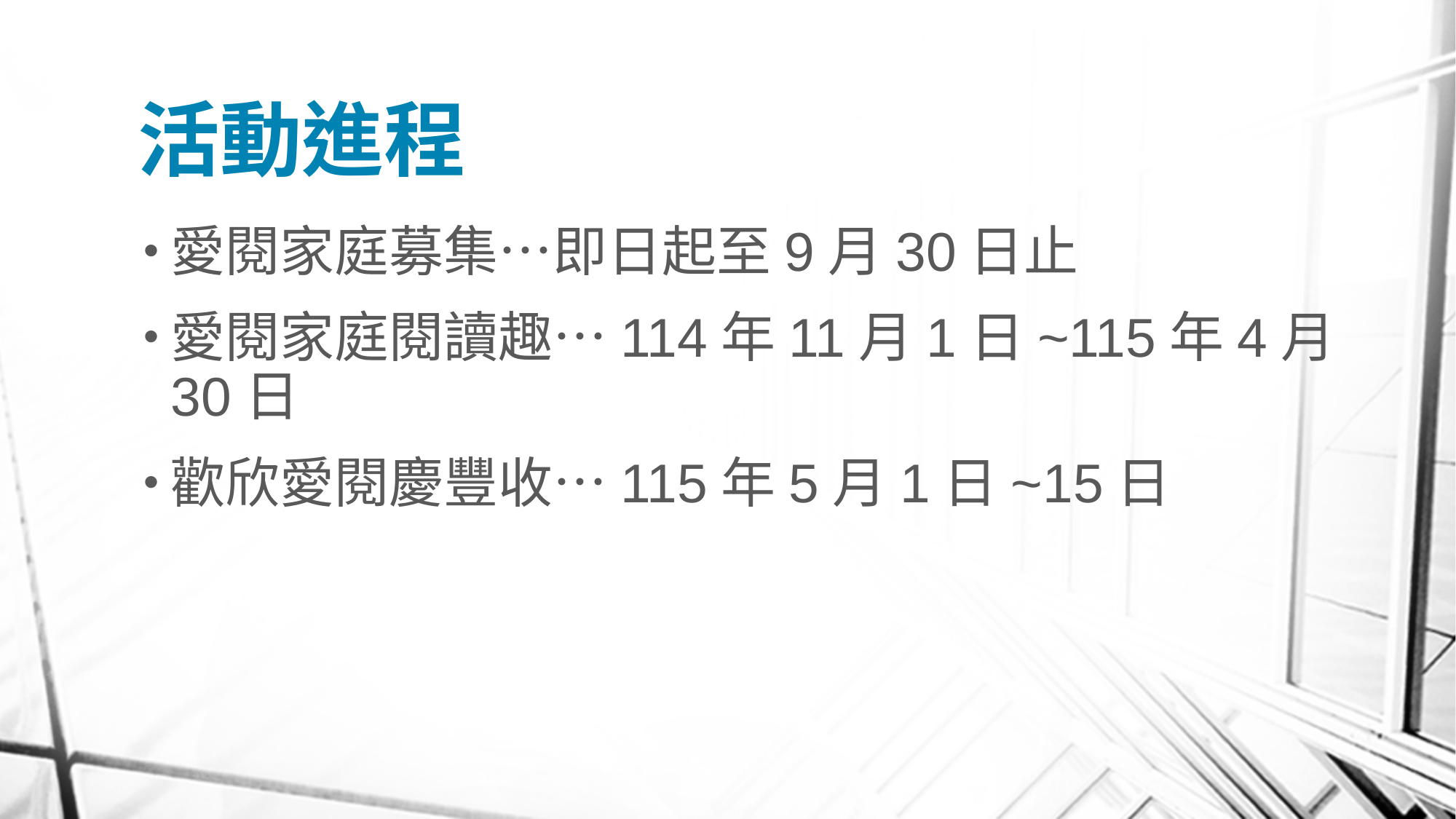

# 活動進程
愛閱家庭募集…即日起至9月30日止
愛閱家庭閱讀趣…114年11月1日~115年4月30日
歡欣愛閱慶豐收…115年5月1日~15日